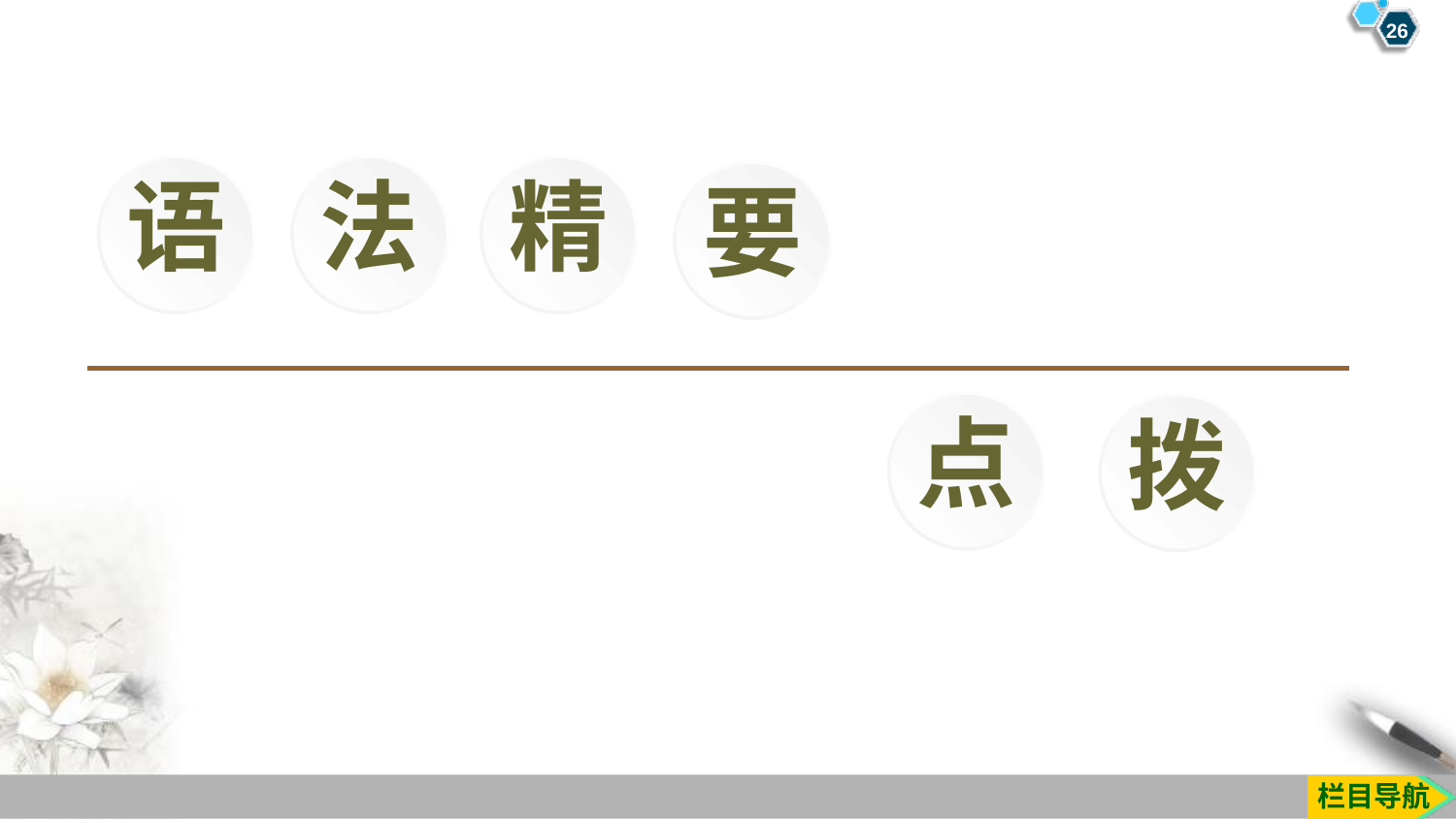

26

语

法

精

要

点

拨